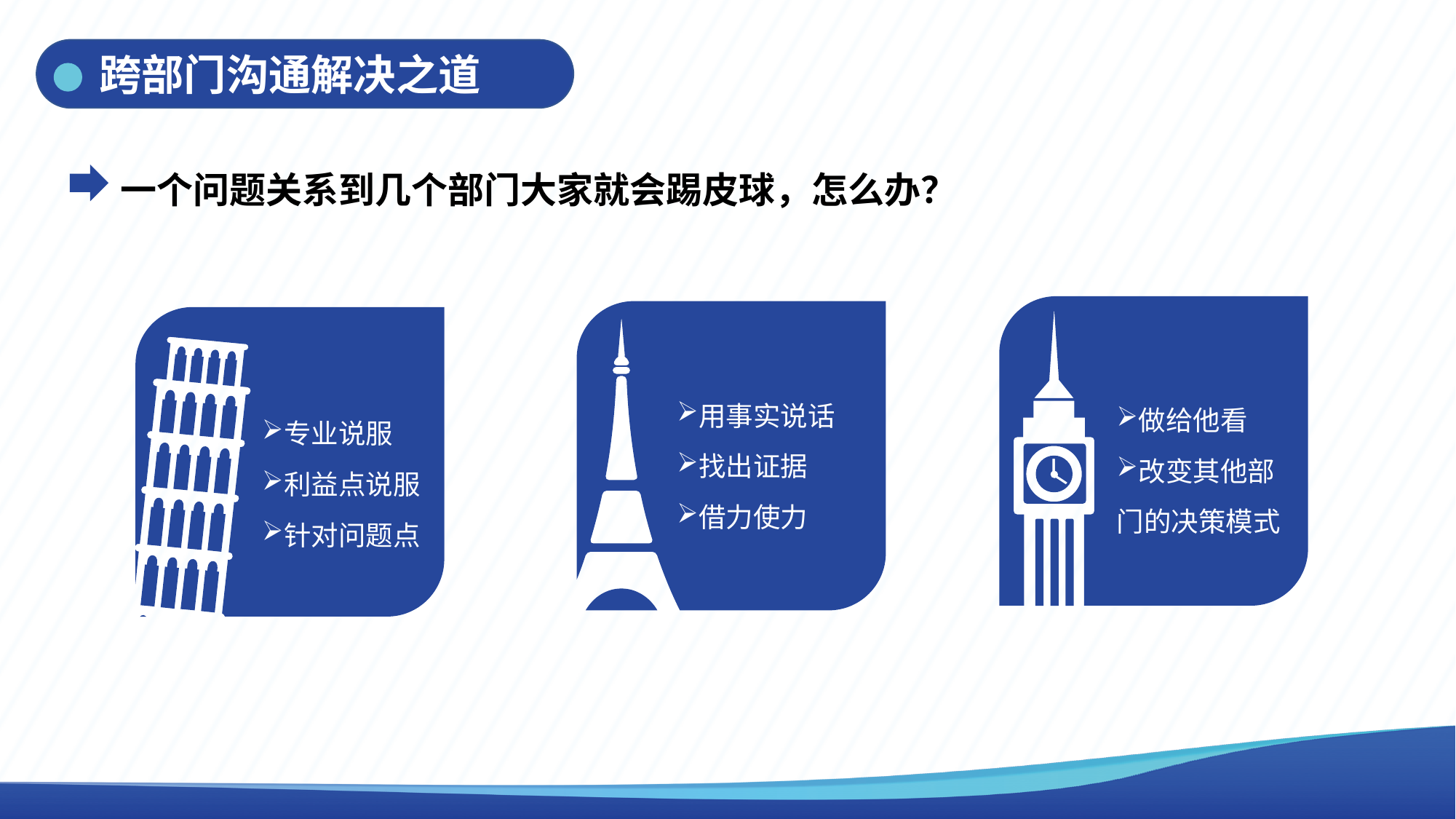

跨部门沟通解决之道

一个问题关系到几个部门大家就会踢皮球，怎么办？

做给他看
改变其他部门的决策模式

用事实说话
找出证据
借力使力

专业说服
利益点说服
针对问题点